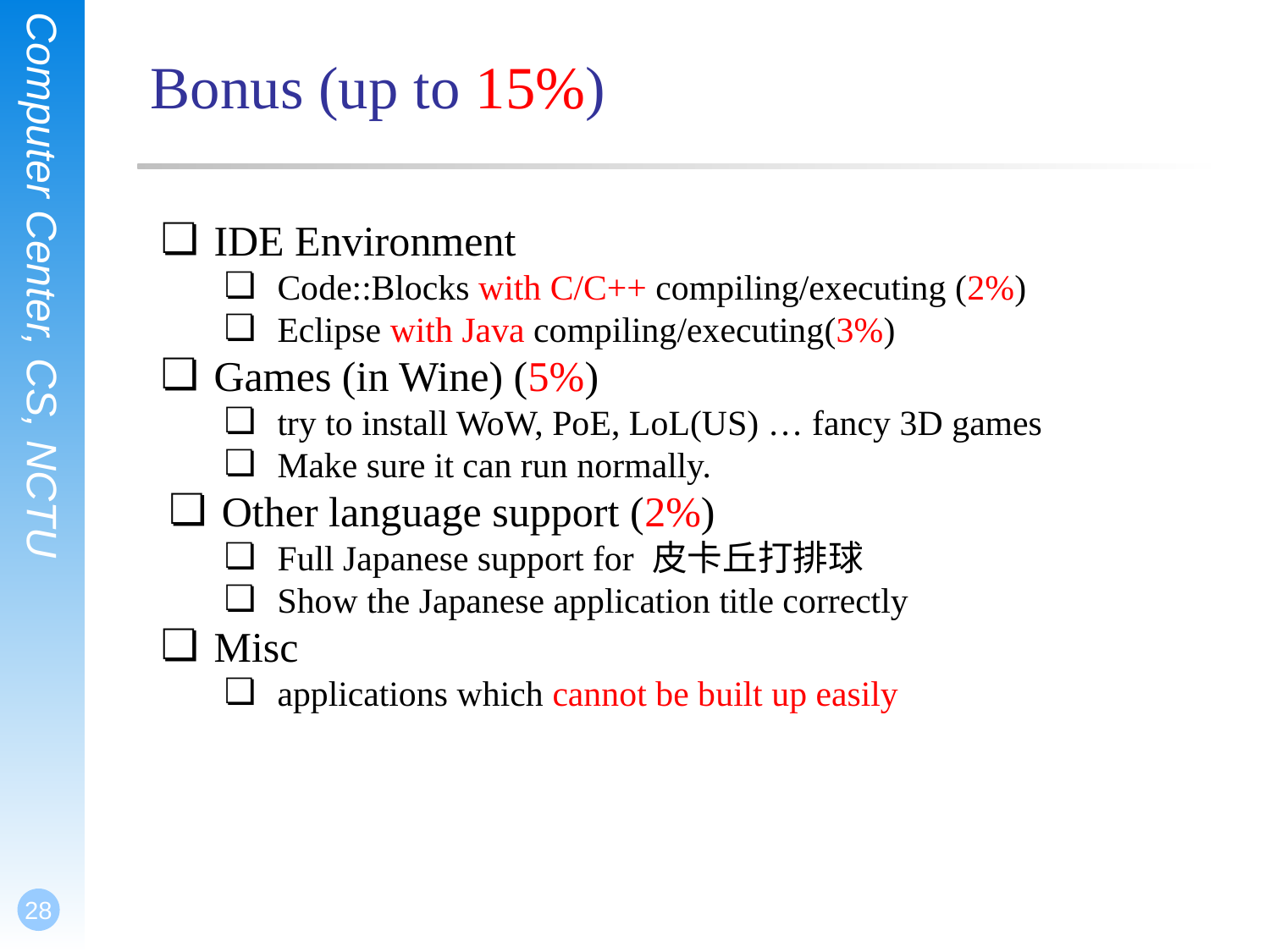

# Bonus (up to 15%)
IDE Environment
Code::Blocks with C/C++ compiling/executing (2%)
Eclipse with Java compiling/executing(3%)
Games (in Wine) (5%)
try to install WoW, PoE, LoL(US) … fancy 3D games
Make sure it can run normally.
Other language support (2%)
Full Japanese support for 皮卡丘打排球
Show the Japanese application title correctly
Misc
applications which cannot be built up easily